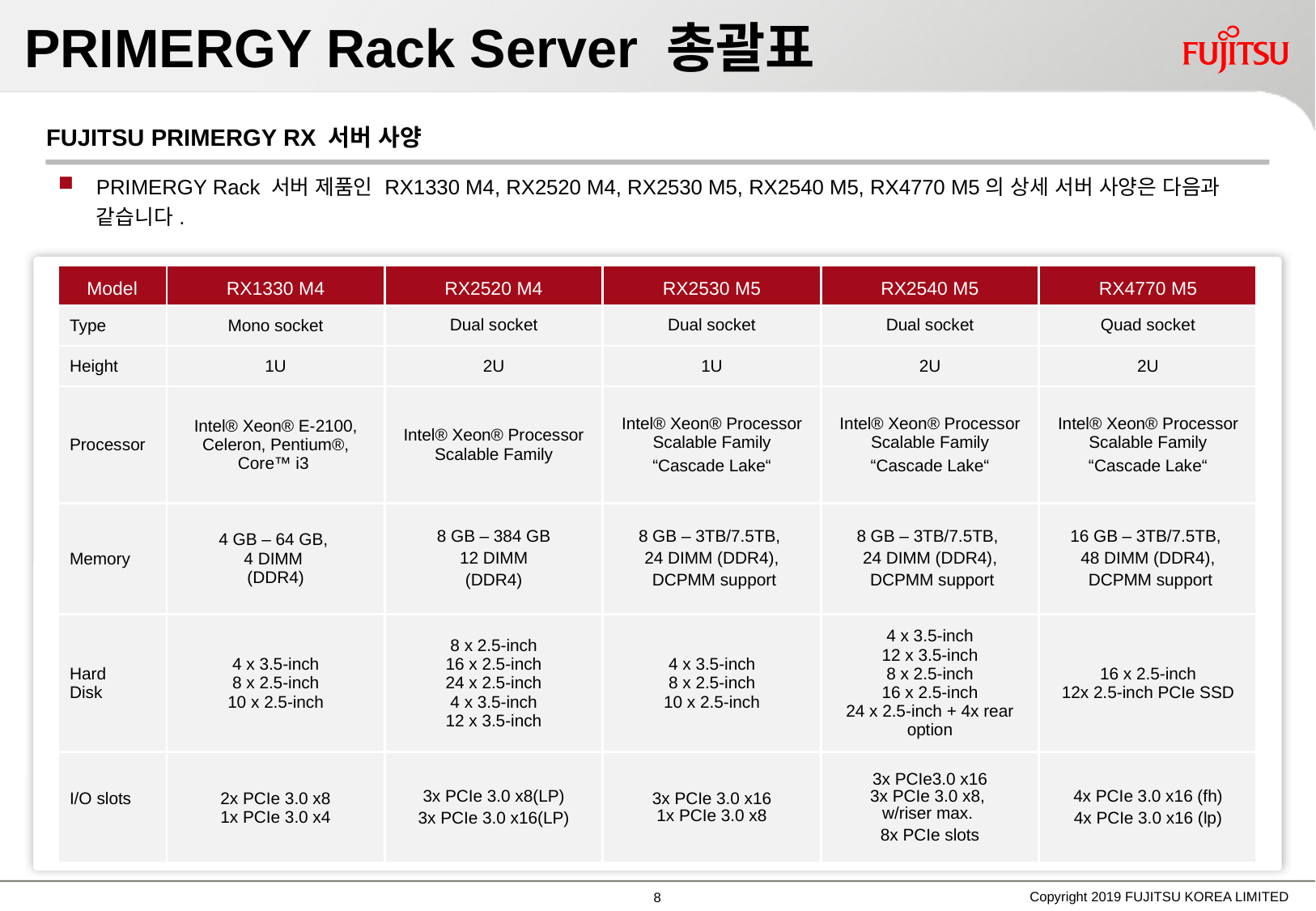

# PRIMERGY Rack Server 총괄표
FUJITSU PRIMERGY RX 서버 사양
PRIMERGY Rack 서버 제품인 RX1330 M4, RX2520 M4, RX2530 M5, RX2540 M5, RX4770 M5의 상세 서버 사양은 다음과 같습니다.
| Model | RX1330 M4 | RX2520 M4 | RX2530 M5 | RX2540 M5 | RX4770 M5 |
| --- | --- | --- | --- | --- | --- |
| Type | Mono socket | Dual socket | Dual socket | Dual socket | Quad socket |
| Height | 1U | 2U | 1U | 2U | 2U |
| Processor | Intel® Xeon® E-2100, Celeron, Pentium®, Core™ i3 | Intel® Xeon® Processor Scalable Family | Intel® Xeon® Processor Scalable Family “Cascade Lake“ | Intel® Xeon® Processor Scalable Family “Cascade Lake“ | Intel® Xeon® Processor Scalable Family “Cascade Lake“ |
| Memory | 4 GB – 64 GB, 4 DIMM (DDR4) | 8 GB – 384 GB 12 DIMM (DDR4) | 8 GB – 3TB/7.5TB, 24 DIMM (DDR4), DCPMM support | 8 GB – 3TB/7.5TB, 24 DIMM (DDR4), DCPMM support | 16 GB – 3TB/7.5TB, 48 DIMM (DDR4), DCPMM support |
| Hard Disk | 4 x 3.5-inch 8 x 2.5-inch 10 x 2.5-inch | 8 x 2.5-inch 16 x 2.5-inch 24 x 2.5-inch 4 x 3.5-inch 12 x 3.5-inch | 4 x 3.5-inch 8 x 2.5-inch 10 x 2.5-inch | 4 x 3.5-inch 12 x 3.5-inch 8 x 2.5-inch 16 x 2.5-inch 24 x 2.5-inch + 4x rear option | 16 x 2.5-inch 12x 2.5-inch PCIe SSD |
| I/O slots | 2x PCIe 3.0 x8 1x PCIe 3.0 x4 | 3x PCIe 3.0 x8(LP) 3x PCIe 3.0 x16(LP) | 3x PCIe 3.0 x16 1x PCIe 3.0 x8 | 3x PCIe3.0 x16 3x PCIe 3.0 x8, w/riser max. 8x PCIe slots | 4x PCIe 3.0 x16 (fh) 4x PCIe 3.0 x16 (lp) |
8